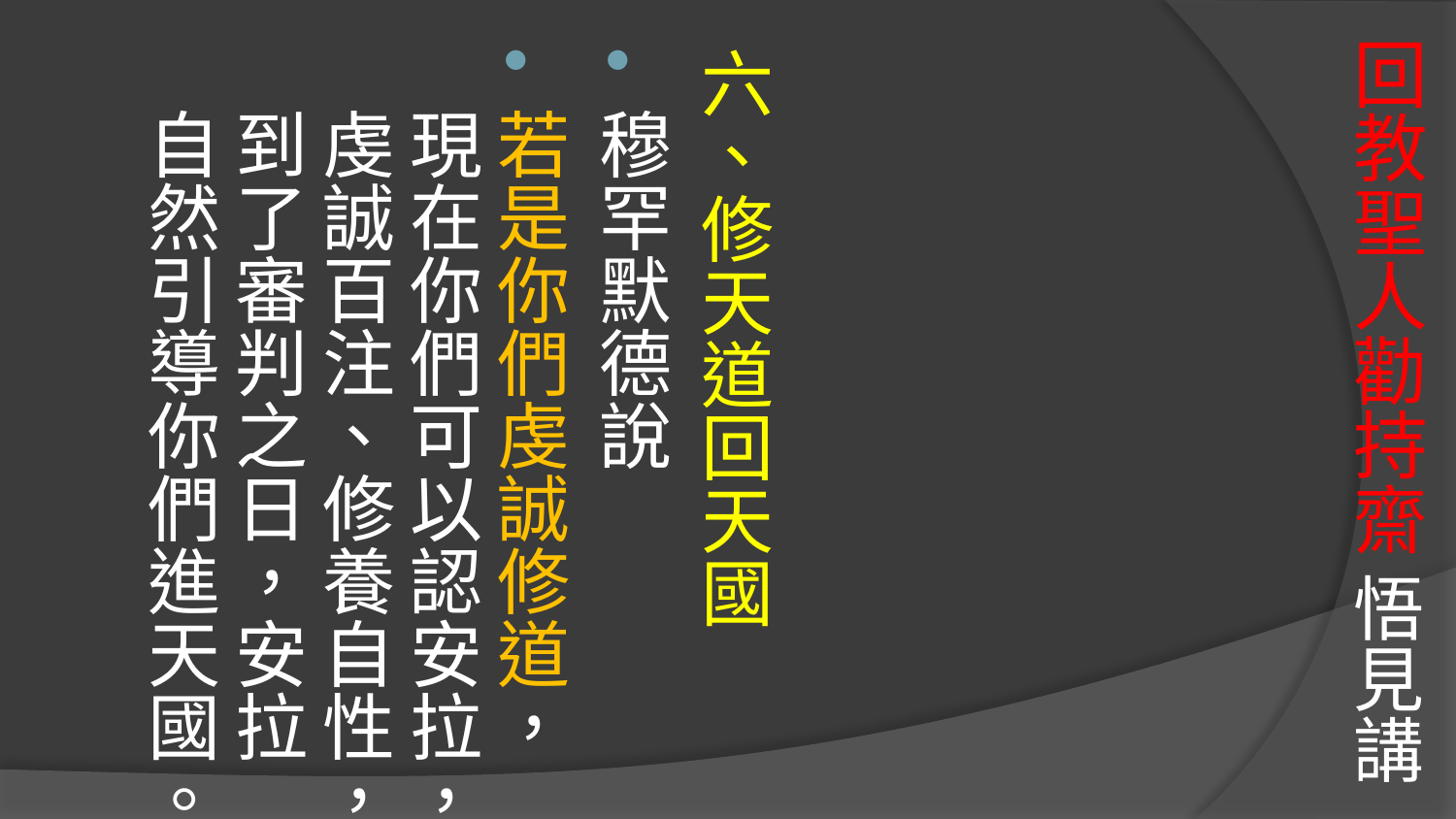

六、修天道回天國
穆罕默德說
若是你們虔誠修道，現在你們可以認安拉，虔誠百注、修養自性，到了審判之日，安拉自然引導你們進天國。

# 回教聖人勸持齋 悟見講